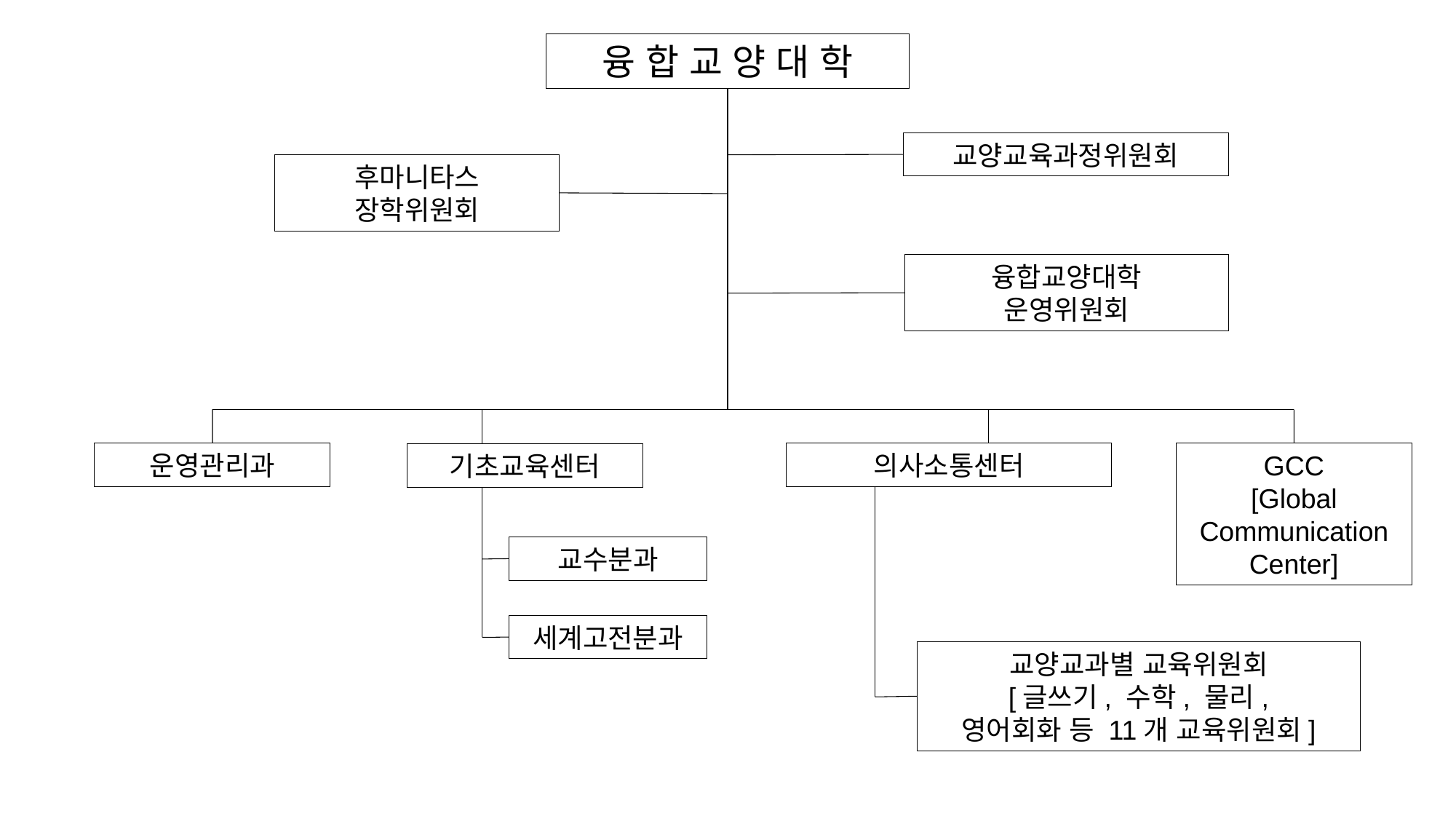

융 합 교 양 대 학
교양교육과정위원회
후마니타스
장학위원회
융합교양대학
운영위원회
운영관리과
의사소통센터
GCC
[Global
Communication
Center]
기초교육센터
교수분과
세계고전분과
교양교과별 교육위원회
[글쓰기, 수학, 물리,
영어회화 등 11개 교육위원회]